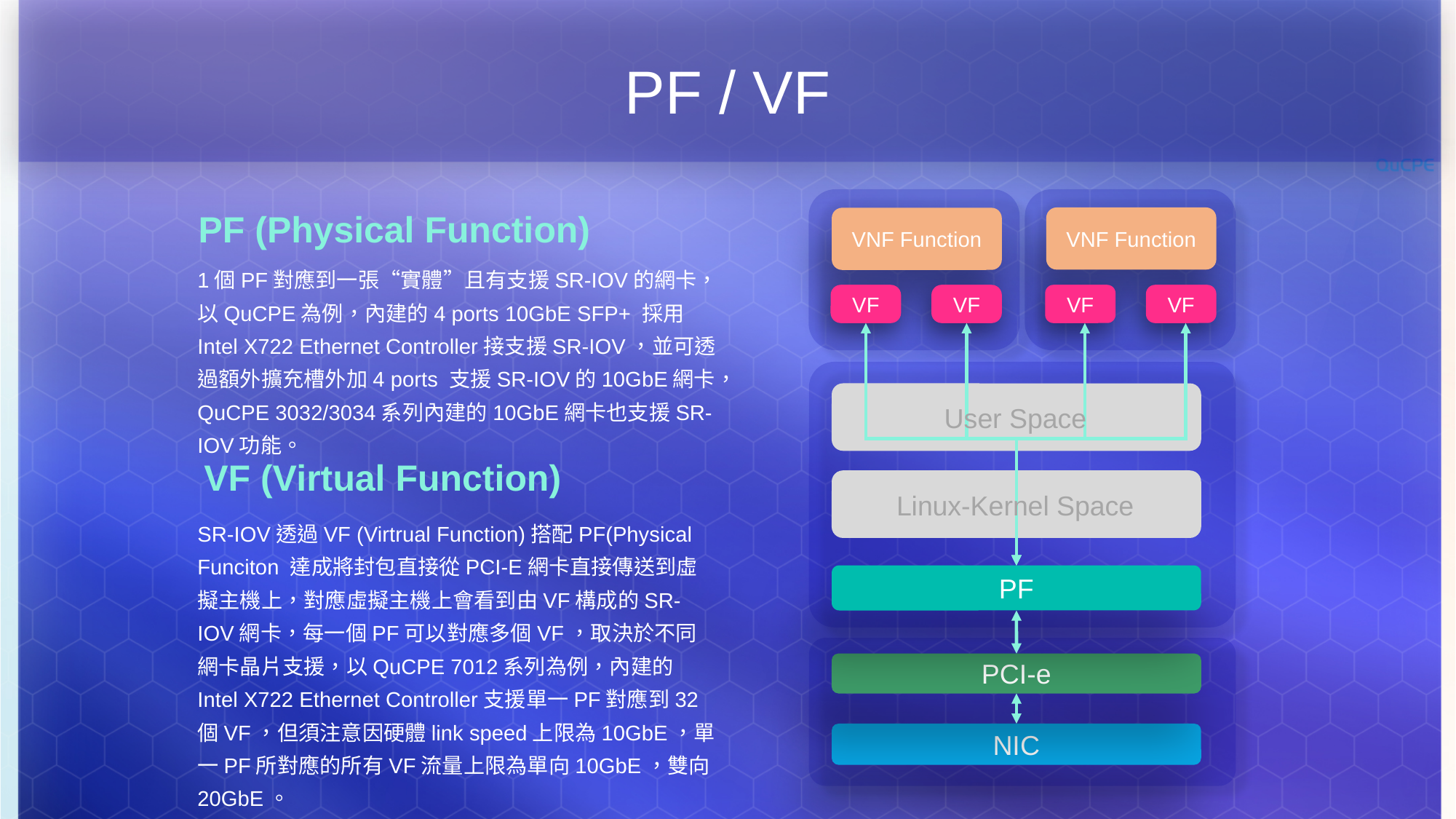

# PF / VF
PF/VF

PF (Physical Function)
VNF Function
VNF Function
1個PF對應到一張“實體”且有支援SR-IOV的網卡，以QuCPE為例，內建的4 ports 10GbE SFP+ 採用Intel X722 Ethernet Controller接支援SR-IOV，並可透過額外擴充槽外加4 ports 支援SR-IOV的10GbE網卡，QuCPE 3032/3034系列內建的10GbE網卡也支援SR-IOV功能。
VF
VF
VF
VF

User Space
VF (Virtual Function)

Linux-Kernel Space
SR-IOV透過VF (Virtrual Function)搭配PF(Physical Funciton 達成將封包直接從PCI-E網卡直接傳送到虛擬主機上，對應虛擬主機上會看到由VF構成的SR-IOV網卡，每一個PF可以對應多個VF，取決於不同網卡晶片支援，以QuCPE 7012系列為例，內建的Intel X722 Ethernet Controller支援單一PF對應到32個VF，但須注意因硬體link speed上限為10GbE，單一PF所對應的所有VF流量上限為單向10GbE，雙向20GbE。
PF

PCI-e
NIC